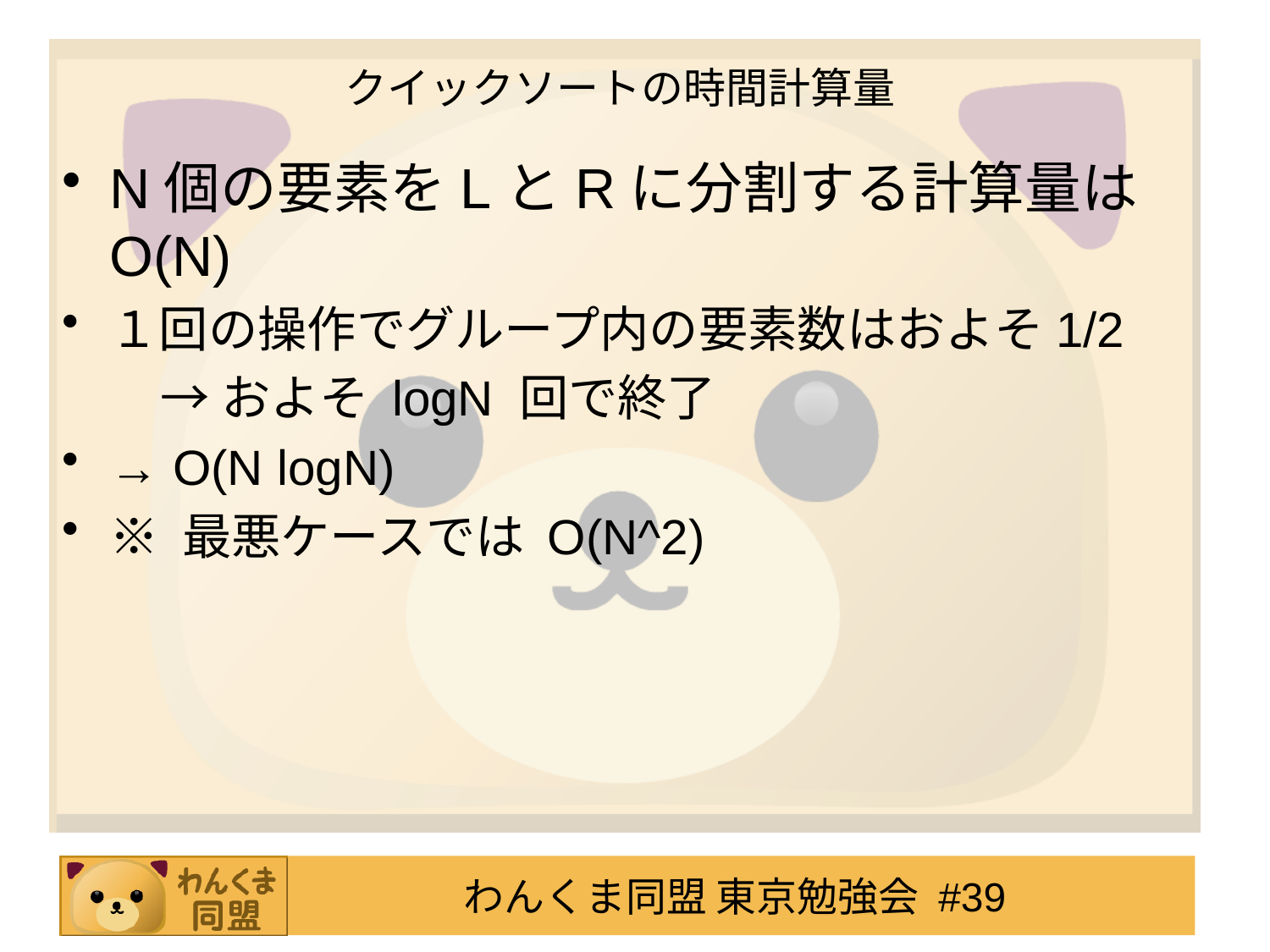

# クイックソートの時間計算量
N個の要素をLとRに分割する計算量はO(N)
１回の操作でグループ内の要素数はおよそ1/2
　　→ およそ logN 回で終了
→ O(N logN)
※ 最悪ケースでは O(N^2)